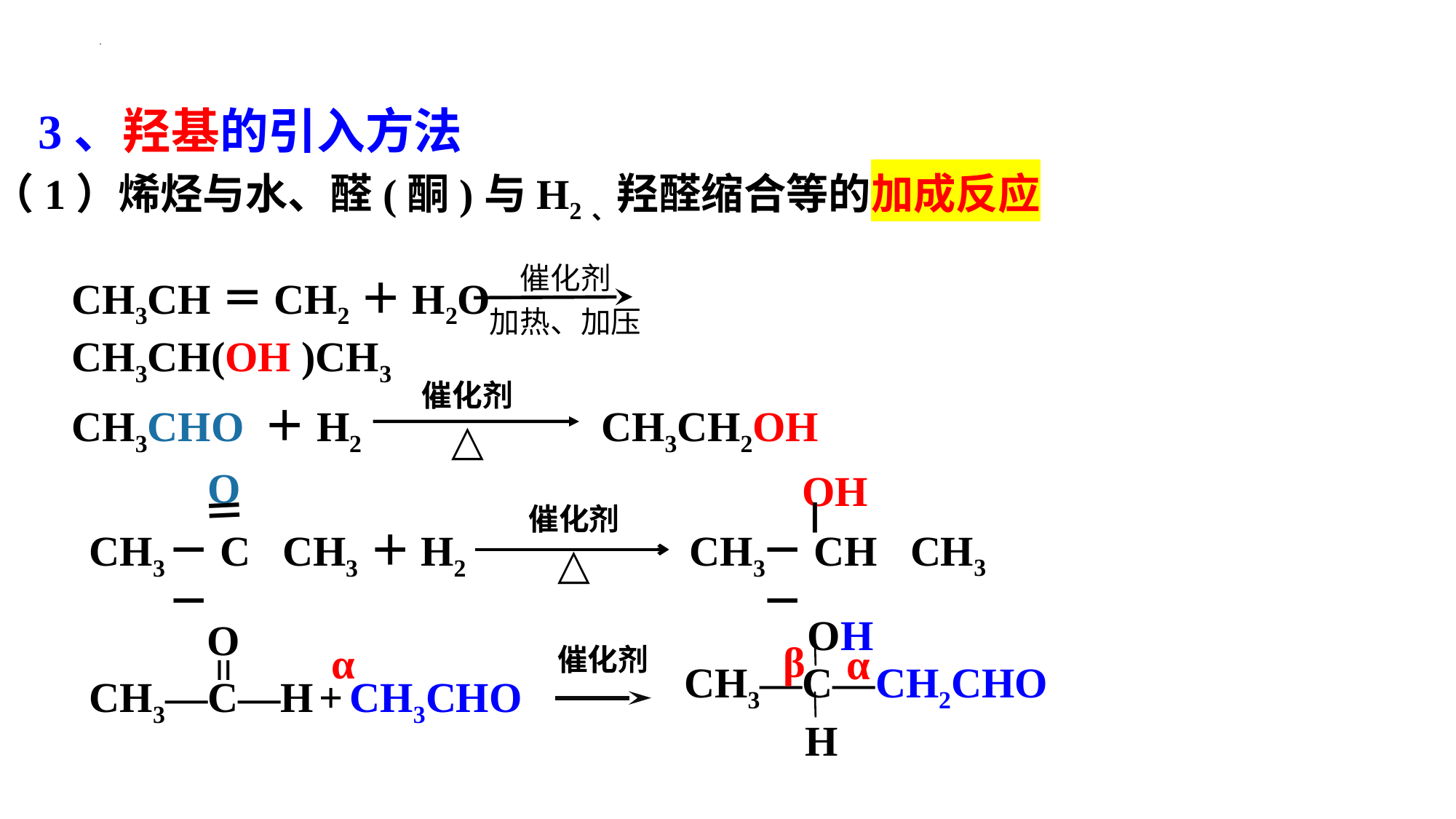

3、羟基的引入方法
（1）烯烃与水、醛(酮)与H2、羟醛缩合等的加成反应
催化剂
加热、加压
CH3CH＝CH2＋H2O                    CH3CH(OH )CH3
催化剂
△

CH3CH2OH
CH3CHO
＋H2
O
CH3
－C－
CH3
OH
CH3
－CH－
CH3
催化剂
△
＋
H2
＝
－
OH

CH3—C—CH2CHO

H
β
α
O
CH3—C—H
α
=
+ CH3CHO
催化剂